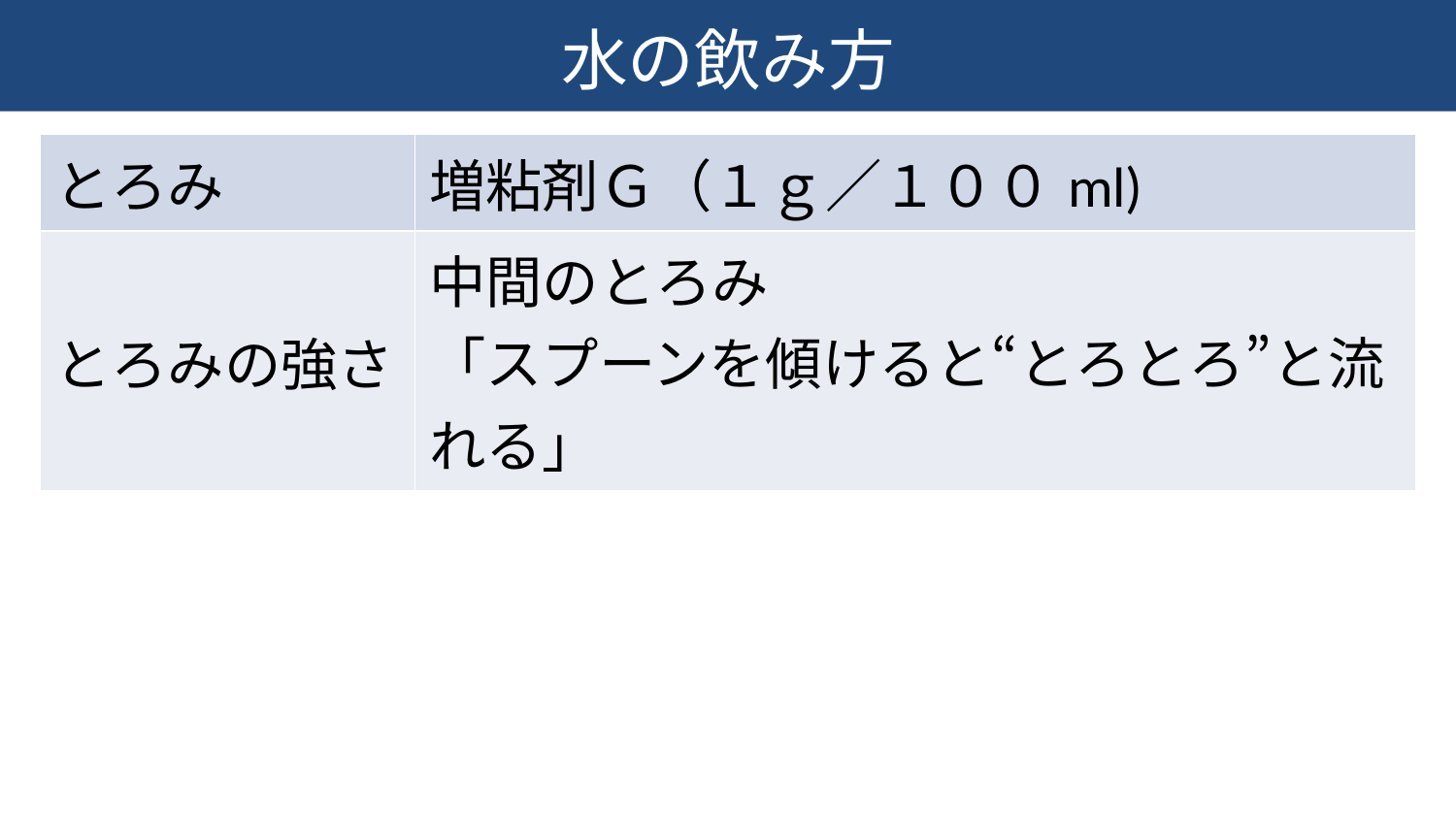

水の飲み方
| とろみ | 増粘剤Ｇ（１ｇ／１００ml) |
| --- | --- |
| とろみの強さ | 中間のとろみ 「スプーンを傾けると“とろとろ”と流れる」 |